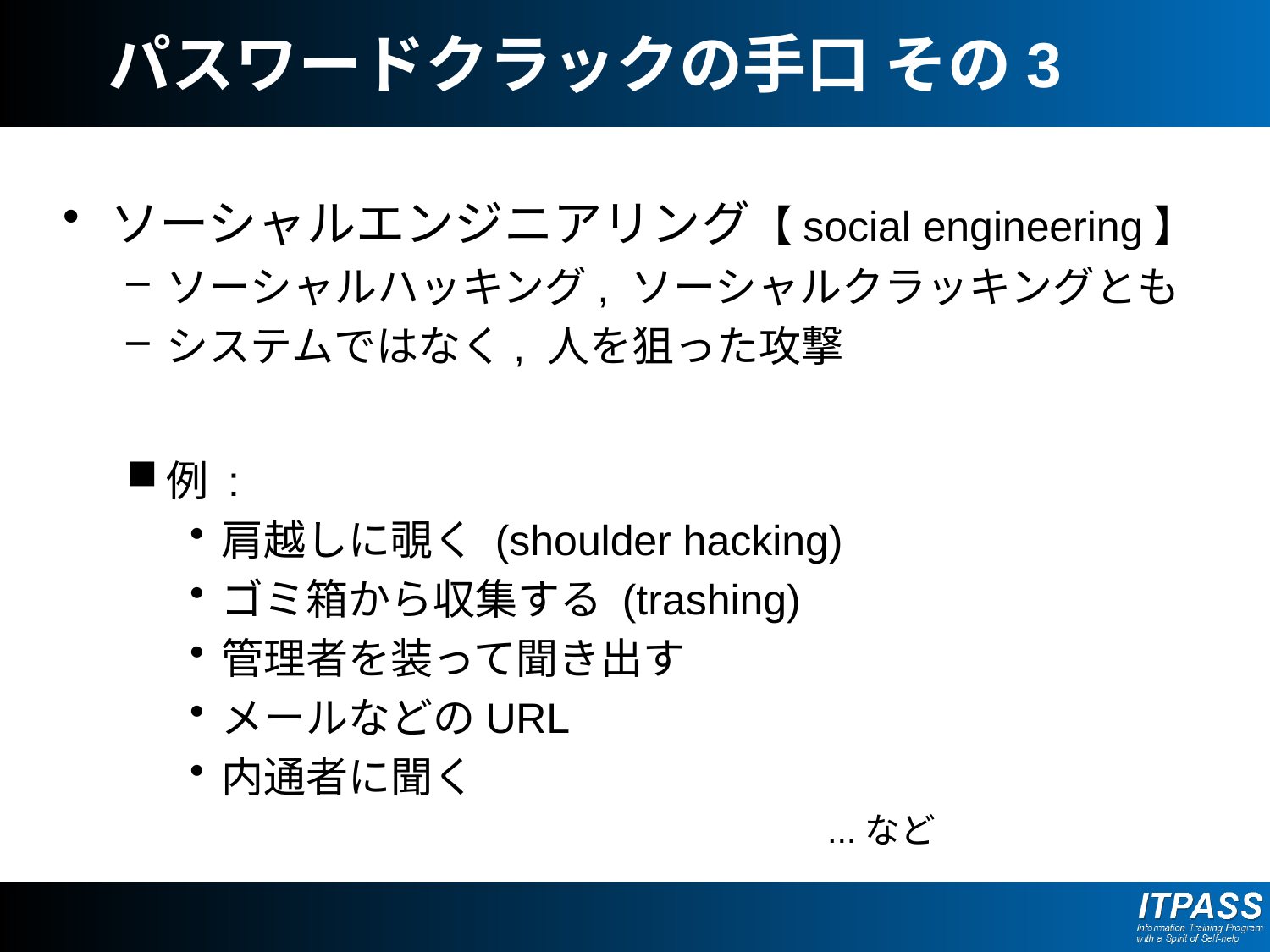

# パスワードクラックの手口 その3
ソーシャルエンジニアリング【social engineering】
ソーシャルハッキング, ソーシャルクラッキングとも
システムではなく, 人を狙った攻撃

例 :
肩越しに覗く (shoulder hacking)
ゴミ箱から収集する (trashing)
管理者を装って聞き出す
メールなどのURL
内通者に聞く
                                                                                      ...など